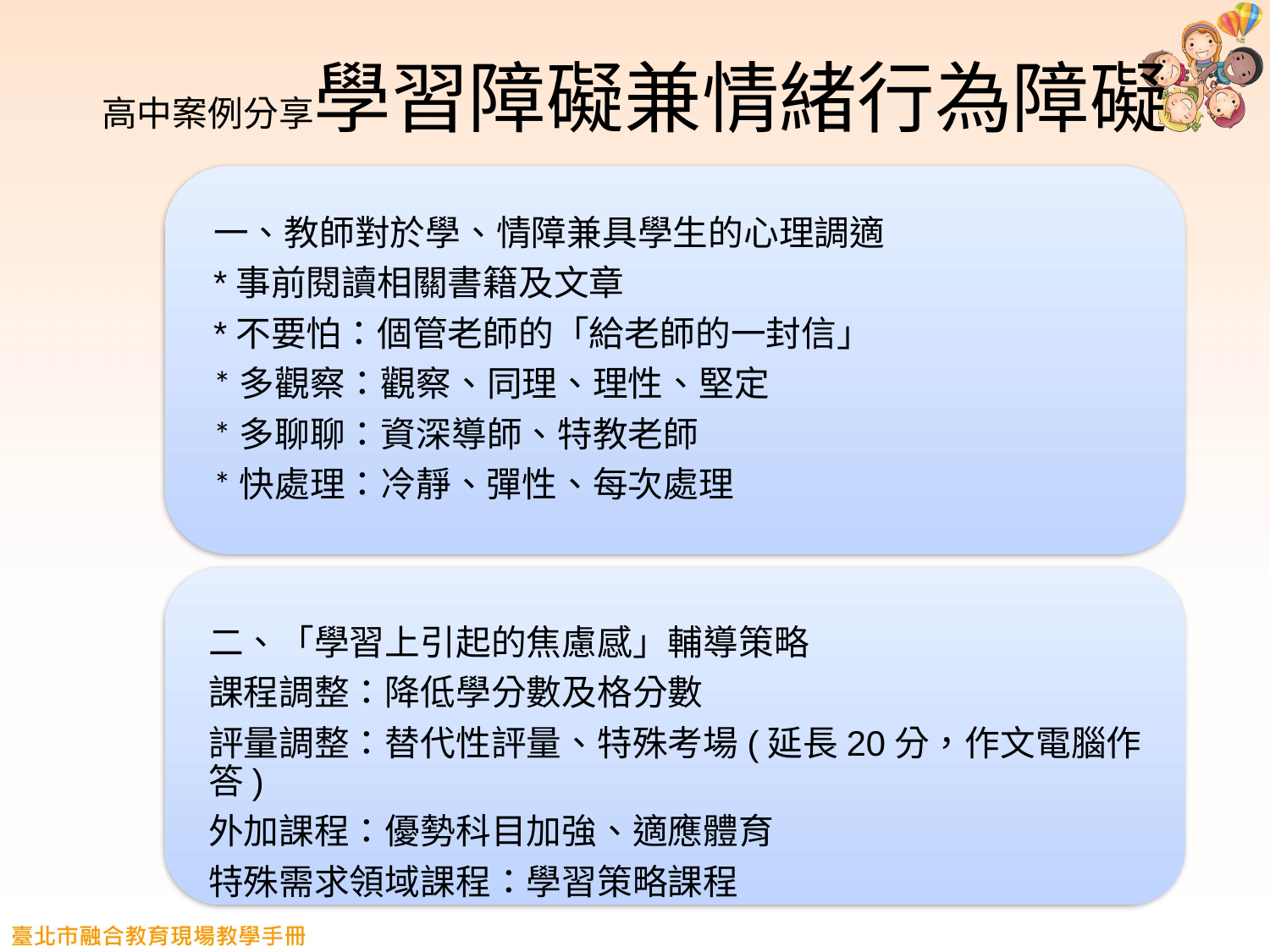

# 高中案例分享學習障礙兼情緒行為障礙
一、教師對於學、情障兼具學生的心理調適
*事前閱讀相關書籍及文章
*不要怕：個管老師的「給老師的一封信」
*多觀察：觀察、同理、理性、堅定
*多聊聊：資深導師、特教老師
*快處理：冷靜、彈性、每次處理

二、「學習上引起的焦慮感」輔導策略
課程調整：降低學分數及格分數
評量調整：替代性評量、特殊考場(延長20分，作文電腦作答)
外加課程：優勢科目加強、適應體育
特殊需求領域課程：學習策略課程